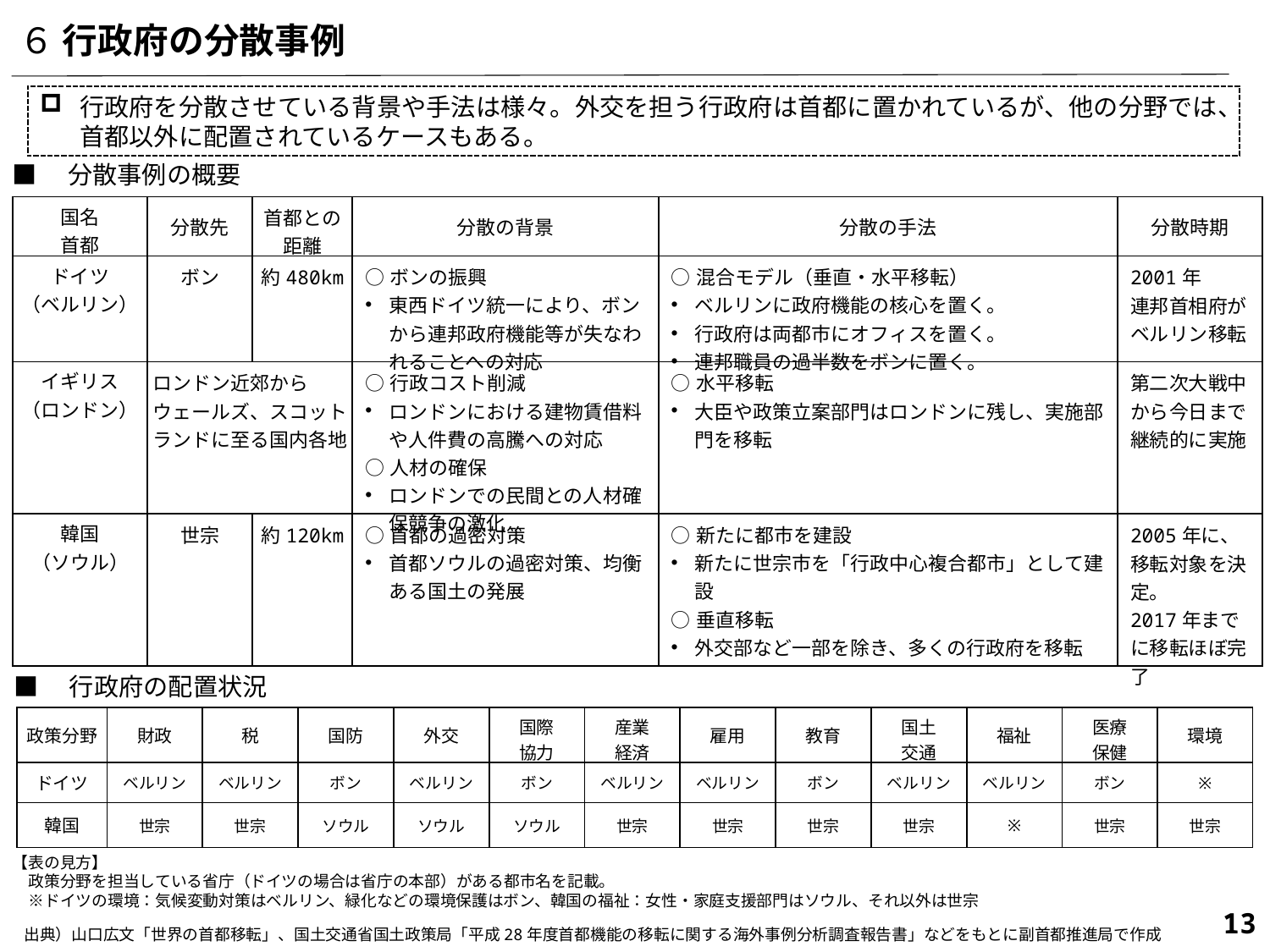

６ 行政府の分散事例
行政府を分散させている背景や手法は様々。外交を担う行政府は首都に置かれているが、他の分野では、首都以外に配置されているケースもある。
■　分散事例の概要
| 国名 首都 | 分散先 | 首都との 距離 | 分散の背景 | 分散の手法 | 分散時期 |
| --- | --- | --- | --- | --- | --- |
| ドイツ （ベルリン） | ボン | 約480km | ○ボンの振興 東西ドイツ統一により、ボンから連邦政府機能等が失なわれることへの対応 | ○混合モデル（垂直・水平移転） ベルリンに政府機能の核心を置く。 行政府は両都市にオフィスを置く。 連邦職員の過半数をボンに置く。 | 2001年 連邦首相府がベルリン移転 |
| イギリス （ロンドン） | ロンドン近郊からウェールズ、スコットランドに至る国内各地 |  | ○行政コスト削減 ロンドンにおける建物賃借料や人件費の高騰への対応 ○人材の確保 ロンドンでの民間との人材確保競争の激化 | ○水平移転 大臣や政策立案部門はロンドンに残し、実施部門を移転 | 第二次大戦中から今日まで継続的に実施 |
| 韓国 （ソウル） | 世宗 | 約120km | ○首都の過密対策 首都ソウルの過密対策、均衡ある国土の発展 | ○新たに都市を建設 新たに世宗市を「行政中心複合都市」として建設 ○垂直移転 外交部など一部を除き、多くの行政府を移転 | 2005年に、移転対象を決定。 2017年までに移転ほぼ完了 |
■　行政府の配置状況
| 政策分野 | 財政 | 税 | 国防 | 外交 | 国際 協力 | 産業 経済 | 雇用 | 教育 | 国土 交通 | 福祉 | 医療 保健 | 環境 |
| --- | --- | --- | --- | --- | --- | --- | --- | --- | --- | --- | --- | --- |
| ドイツ | ベルリン | ベルリン | ボン | ベルリン | ボン | ベルリン | ベルリン | ボン | ベルリン | ベルリン | ボン | ※ |
| 韓国 | 世宗 | 世宗 | ソウル | ソウル | ソウル | 世宗 | 世宗 | 世宗 | 世宗 | ※ | 世宗 | 世宗 |
【表の見方】
　政策分野を担当している省庁（ドイツの場合は省庁の本部）がある都市名を記載。
　※ドイツの環境：気候変動対策はベルリン、緑化などの環境保護はボン、韓国の福祉：女性・家庭支援部門はソウル、それ以外は世宗
13
出典）山口広文「世界の首都移転」、国土交通省国土政策局「平成28年度首都機能の移転に関する海外事例分析調査報告書」などをもとに副首都推進局で作成